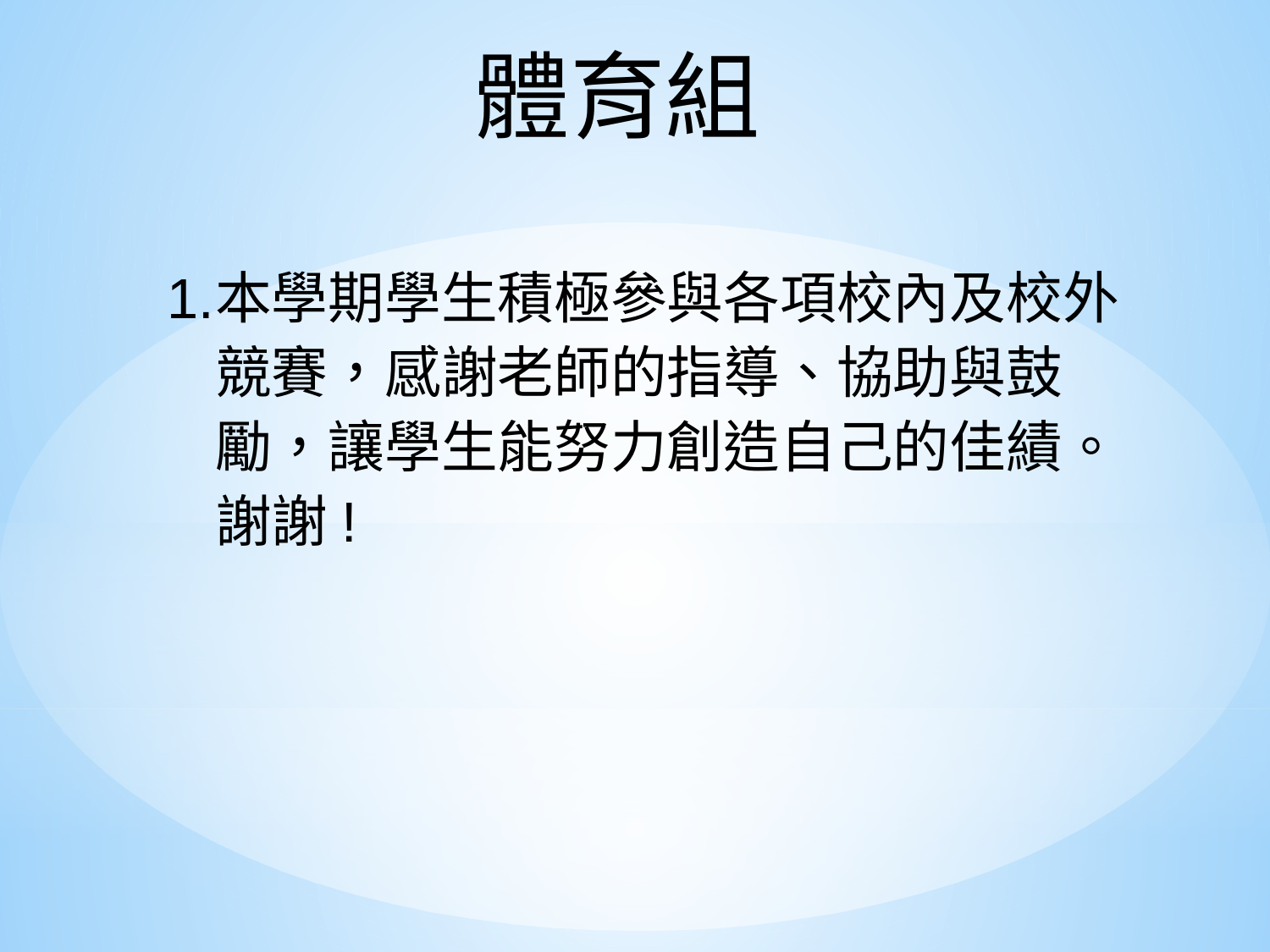

體育組
本學期學生積極參與各項校內及校外競賽，感謝老師的指導、協助與鼓勵，讓學生能努力創造自己的佳績。謝謝!